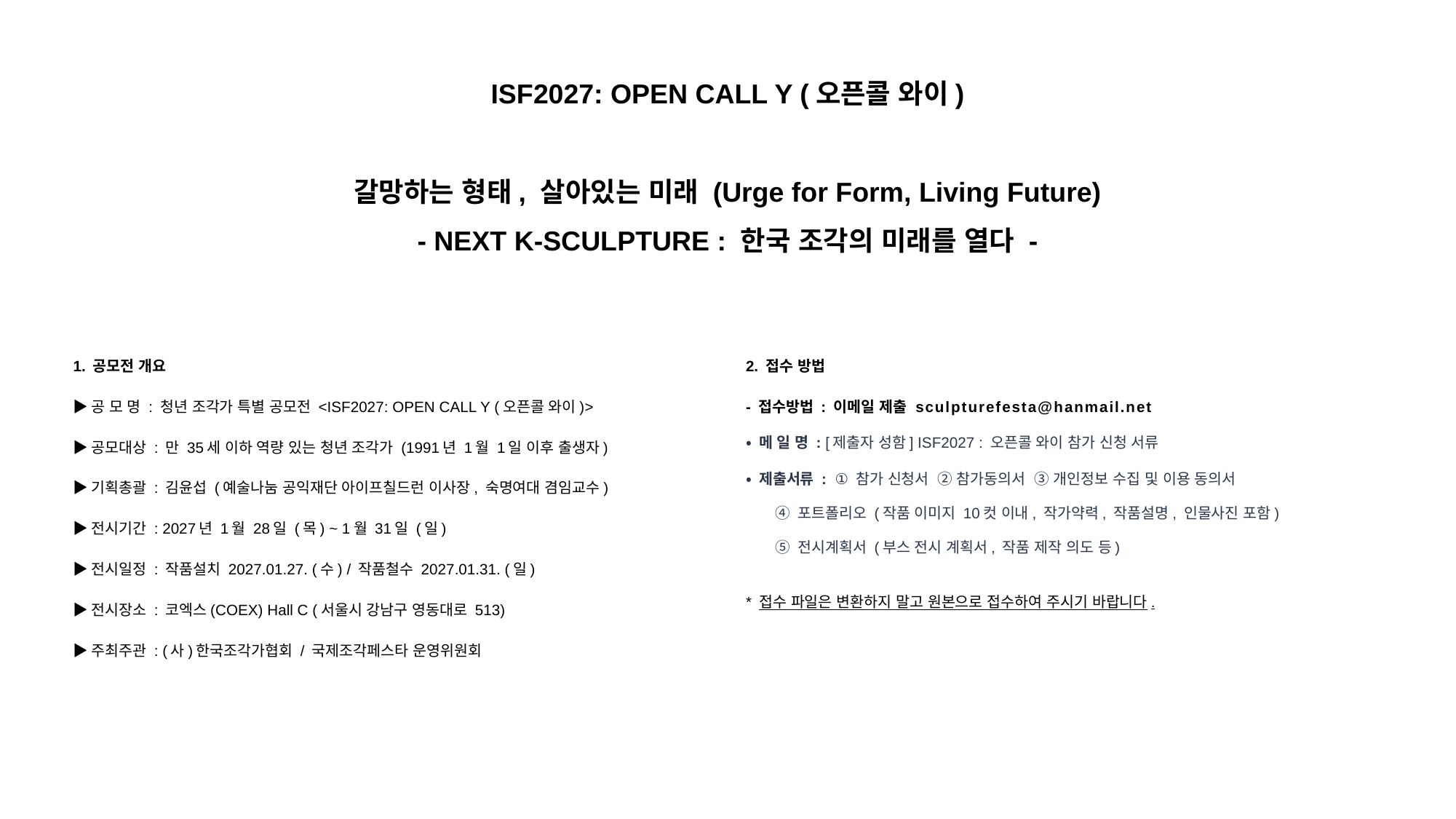

ISF2027: OPEN CALL Y (오픈콜 와이)

갈망하는 형태, 살아있는 미래 (Urge for Form, Living Future)
- NEXT K-SCULPTURE : 한국 조각의 미래를 열다 -

1. 공모전 개요
▶공 모 명 : 청년 조각가 특별 공모전 <ISF2027: OPEN CALL Y (오픈콜 와이)>
▶공모대상 : 만 35세 이하 역량 있는 청년 조각가 (1991년 1월 1일 이후 출생자)
▶기획총괄 : 김윤섭 (예술나눔 공익재단 아이프칠드런 이사장, 숙명여대 겸임교수)
▶전시기간 : 2027년 1월 28일 (목) ~ 1월 31일 (일)
▶전시일정 : 작품설치 2027.01.27. (수) / 작품철수 2027.01.31. (일)
▶전시장소 : 코엑스(COEX) Hall C (서울시 강남구 영동대로 513)
▶주최주관 : (사)한국조각가협회 / 국제조각페스타 운영위원회

2. 접수 방법
- 접수방법 : 이메일 제출 sculpturefesta@hanmail.net
• 메 일 명 : [제출자 성함] ISF2027 : 오픈콜 와이 참가 신청 서류
• 제출서류 :  ① 참가 신청서  ② 참가동의서  ③ 개인정보 수집 및 이용 동의서
④ 포트폴리오 (작품 이미지 10컷 이내, 작가약력, 작품설명, 인물사진 포함)
⑤ 전시계획서 (부스 전시 계획서, 작품 제작 의도 등)
* 접수 파일은 변환하지 말고 원본으로 접수하여 주시기 바랍니다.